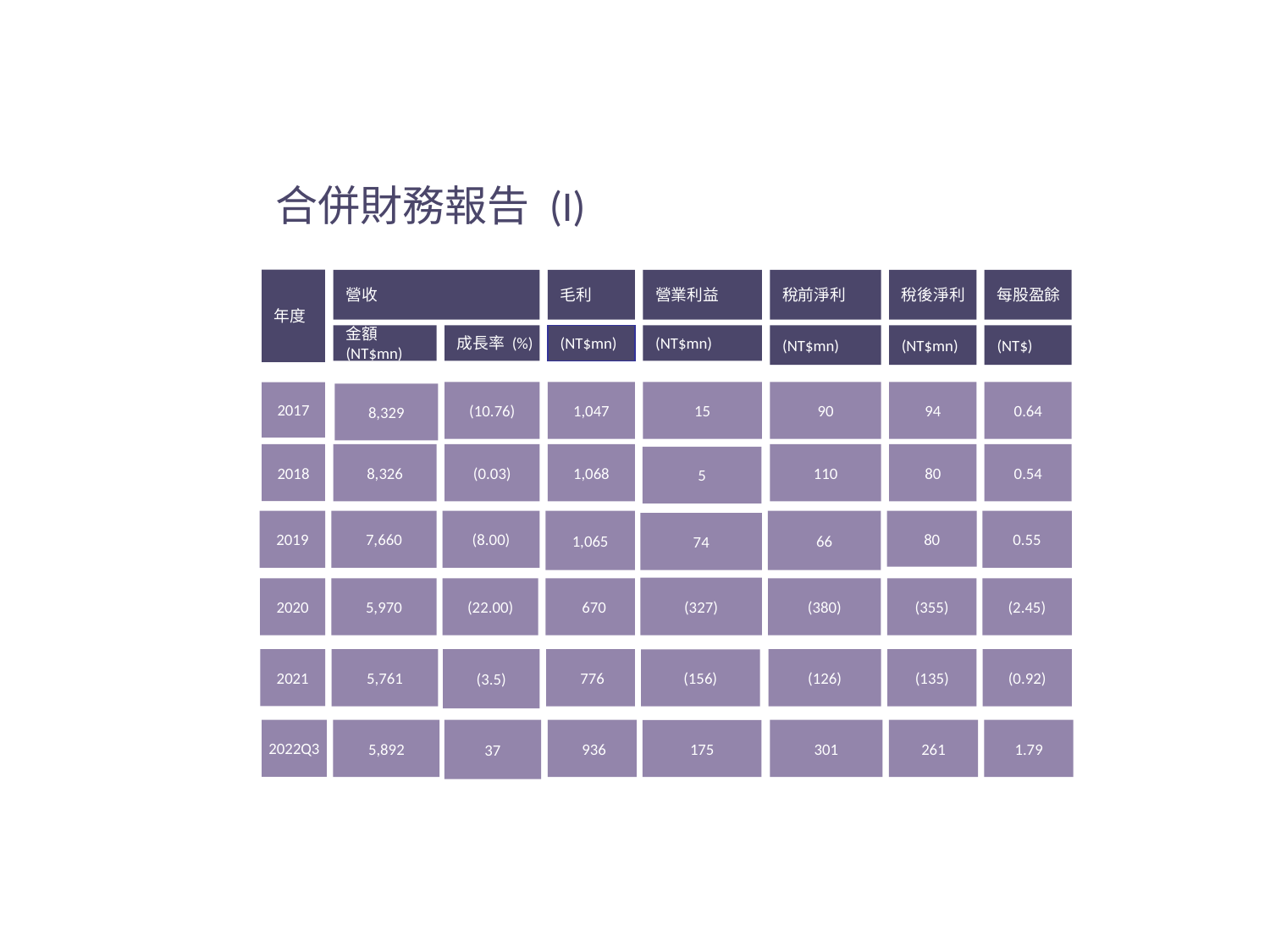

合併財務報告 (I)
年度
營收
毛利
營業利益
稅前淨利
稅後淨利
每股盈餘
金額
(NT$mn)
成長率 (%)
(NT$mn)
(NT$mn)
(NT$mn)
(NT$mn)
(NT$)
2017
(10.76)
1,047
15
90
94
0.64
8,329
2018
8,326
(0.03)
1,068
110
80
0.54
5
2019
7,660
(8.00)
1,065
66
80
0.55
74
(327)
2020
5,970
(22.00)
  670
(380)
(355)
(2.45)
2021
5,761
(3.5)
 776
(126)
(135)
(0.92)
(156)
2022Q3
5,892
37
 936
301
261
1.79
175